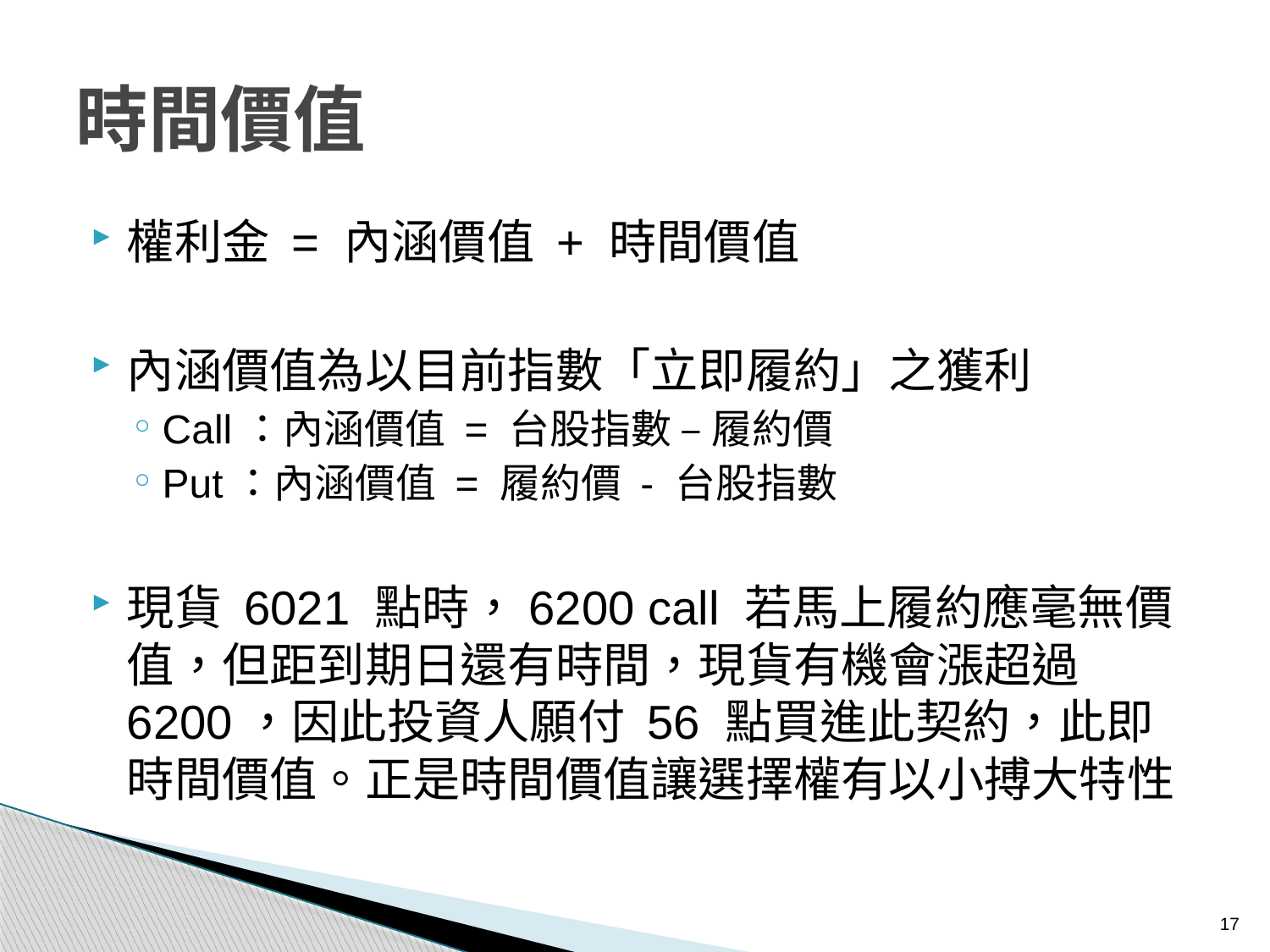

# 時間價值
權利金 = 內涵價值 + 時間價值

內涵價值為以目前指數「立即履約」之獲利
Call：內涵價值 = 台股指數 – 履約價
Put：內涵價值 = 履約價 - 台股指數

現貨 6021 點時，6200 call 若馬上履約應毫無價值，但距到期日還有時間，現貨有機會漲超過 6200，因此投資人願付 56 點買進此契約，此即時間價值。正是時間價值讓選擇權有以小搏大特性
17